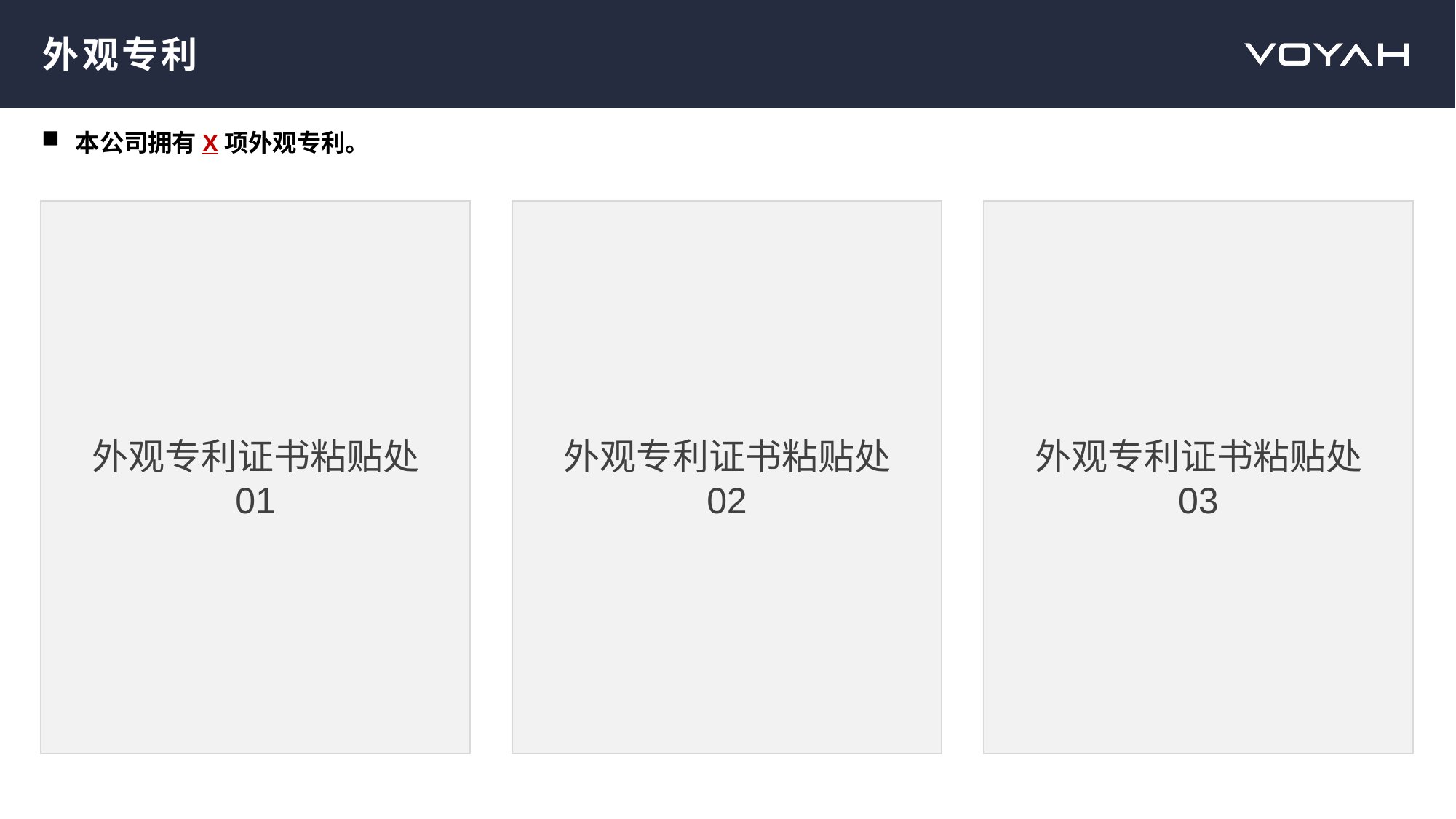

# 外观专利
本公司拥有X项外观专利。
外观专利证书粘贴处
01
外观专利证书粘贴处
02
外观专利证书粘贴处
03